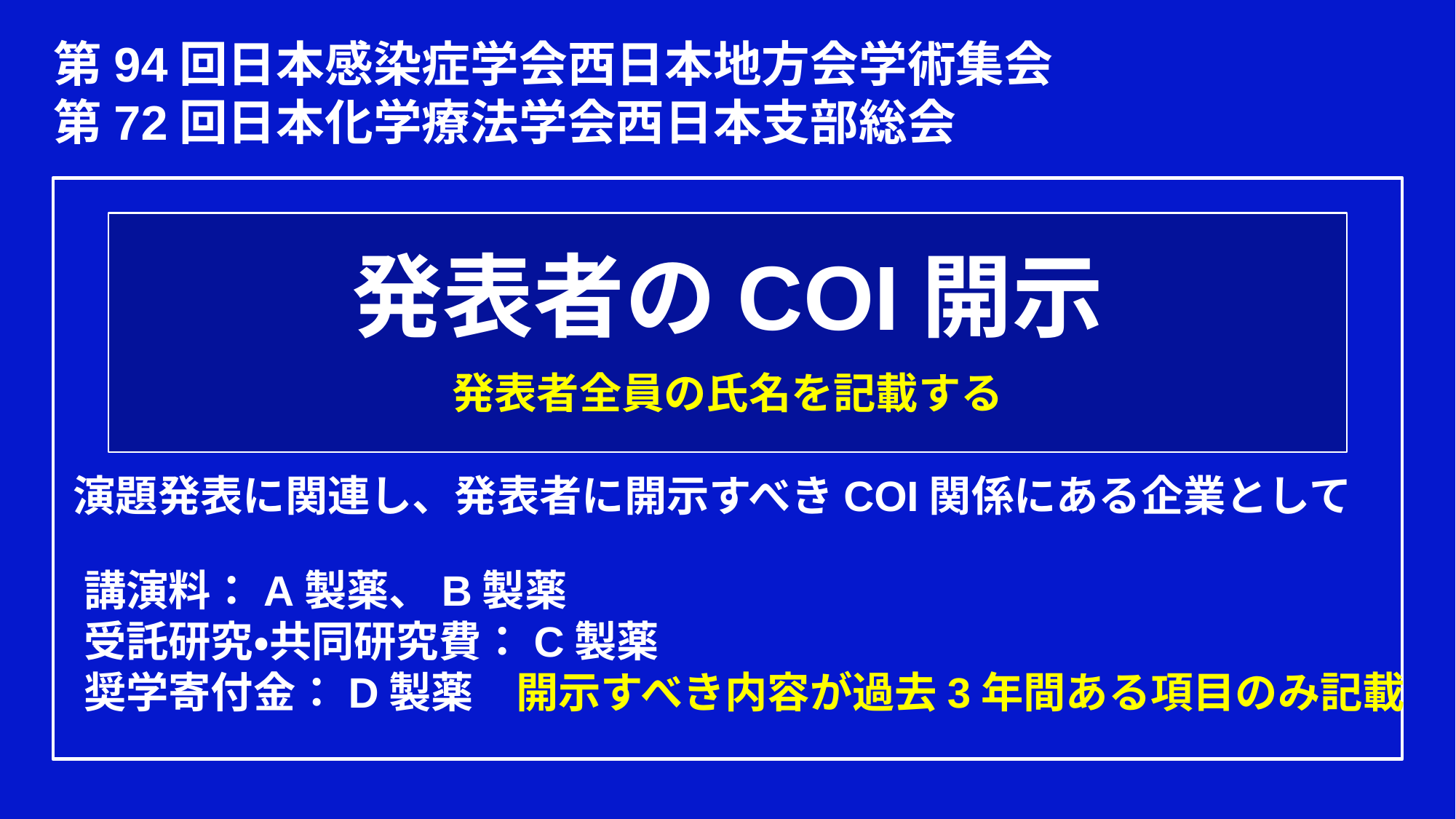

第94回日本感染症学会西日本地方会学術集会
第72回日本化学療法学会西日本支部総会

発表者のCOI開示
発表者全員の氏名を記載する
演題発表に関連し、発表者に開示すべきCOI関係にある企業として
講演料：A製薬、B製薬
受託研究・共同研究費：C製薬
奨学寄付金：D製薬　開示すべき内容が過去3年間ある項目のみ記載